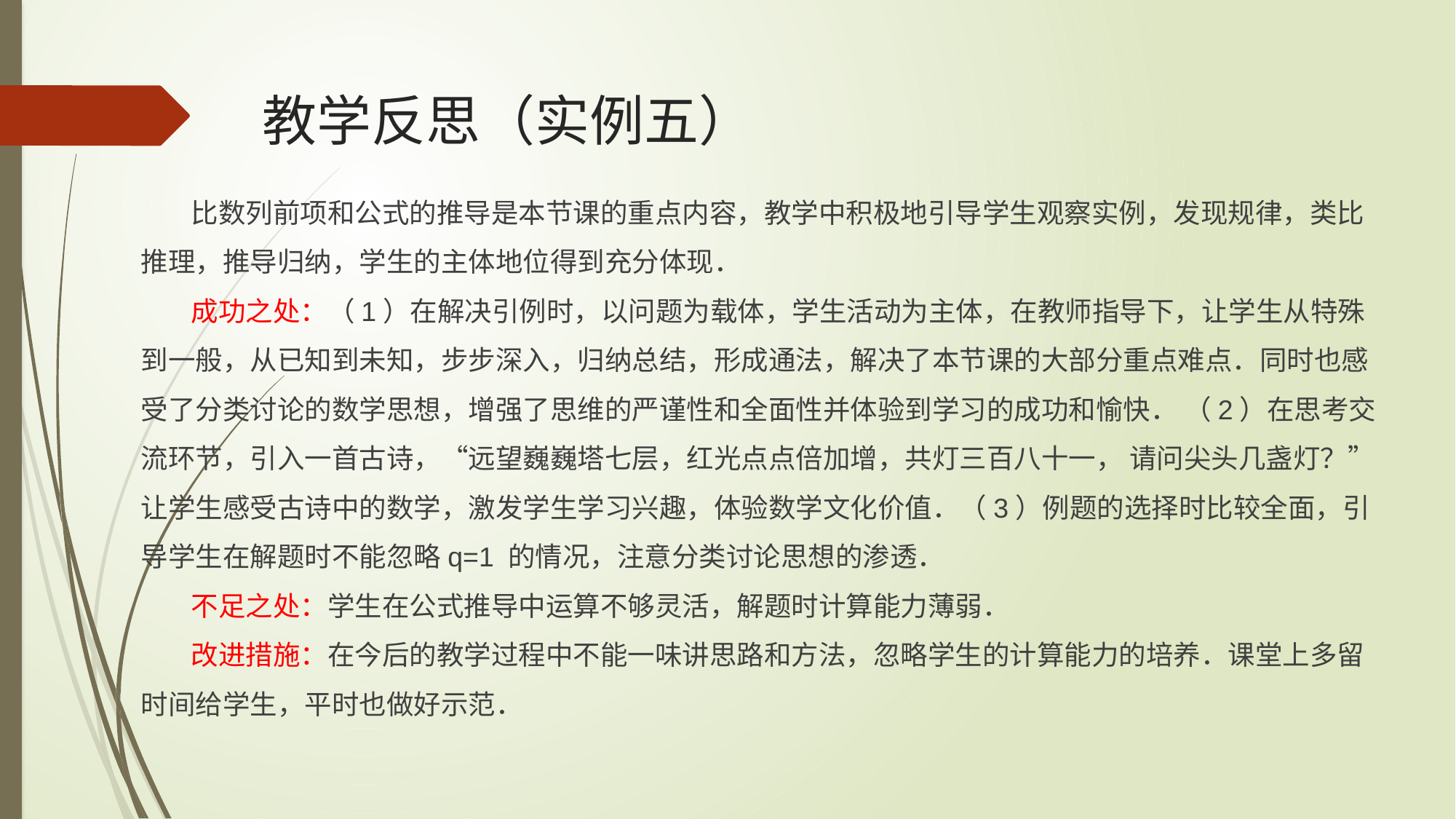

# 教学反思（实例五）
       比数列前项和公式的推导是本节课的重点内容，教学中积极地引导学生观察实例，发现规律，类比推理，推导归纳，学生的主体地位得到充分体现．
       成功之处：（1）在解决引例时，以问题为载体，学生活动为主体，在教师指导下，让学生从特殊到一般，从已知到未知，步步深入，归纳总结，形成通法，解决了本节课的大部分重点难点．同时也感受了分类讨论的数学思想，增强了思维的严谨性和全面性并体验到学习的成功和愉快． （2）在思考交流环节，引入一首古诗，“远望巍巍塔七层，红光点点倍加增，共灯三百八十一， 请问尖头几盏灯？”让学生感受古诗中的数学，激发学生学习兴趣，体验数学文化价值．（3）例题的选择时比较全面，引导学生在解题时不能忽略q=1 的情况，注意分类讨论思想的渗透．
       不足之处：学生在公式推导中运算不够灵活，解题时计算能力薄弱．
       改进措施：在今后的教学过程中不能一味讲思路和方法，忽略学生的计算能力的培养．课堂上多留时间给学生，平时也做好示范．